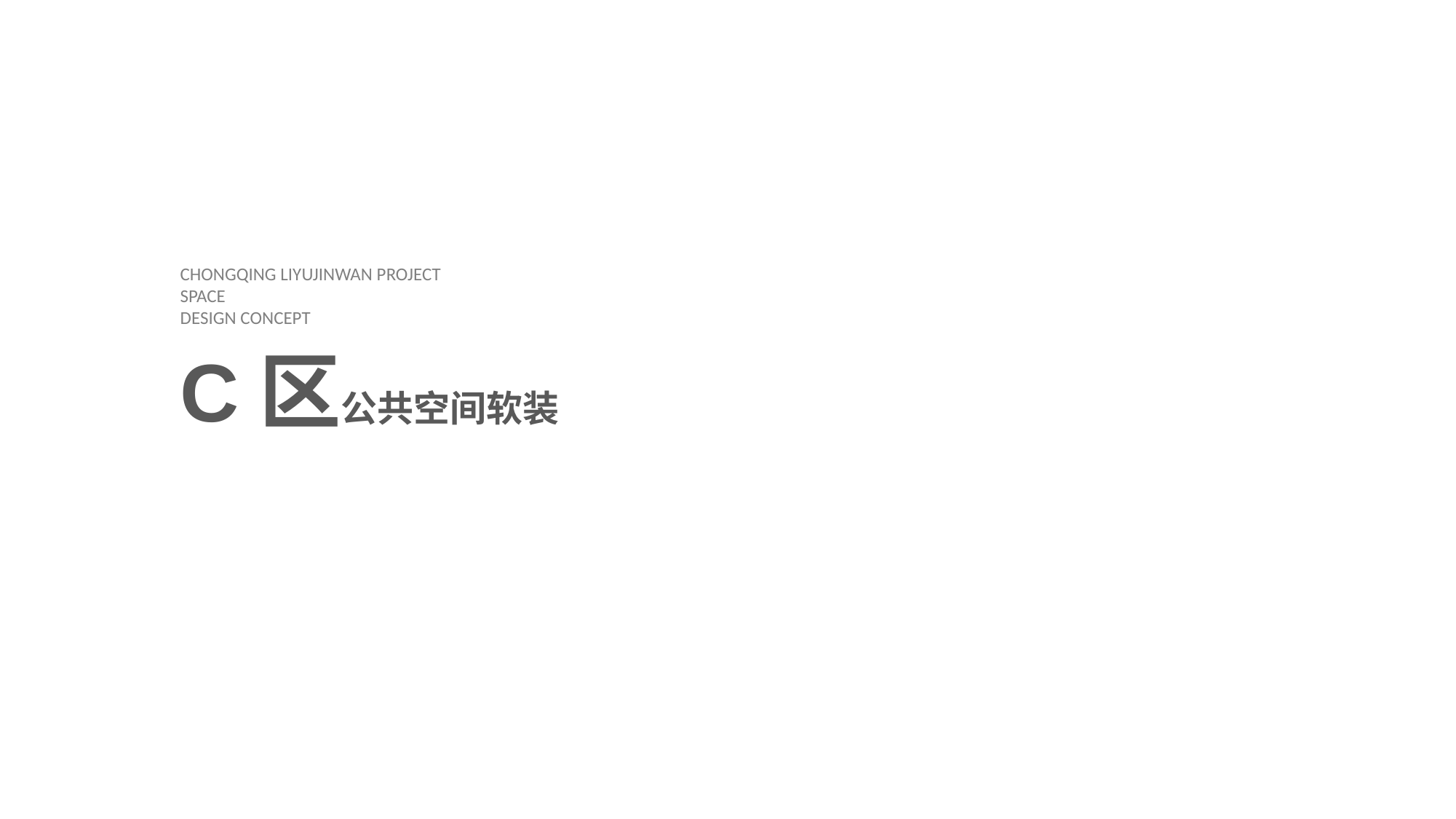

CHONGQING LIYUJINWAN PROJECT
SPACE
DESIGN CONCEPT
C区公共空间软装